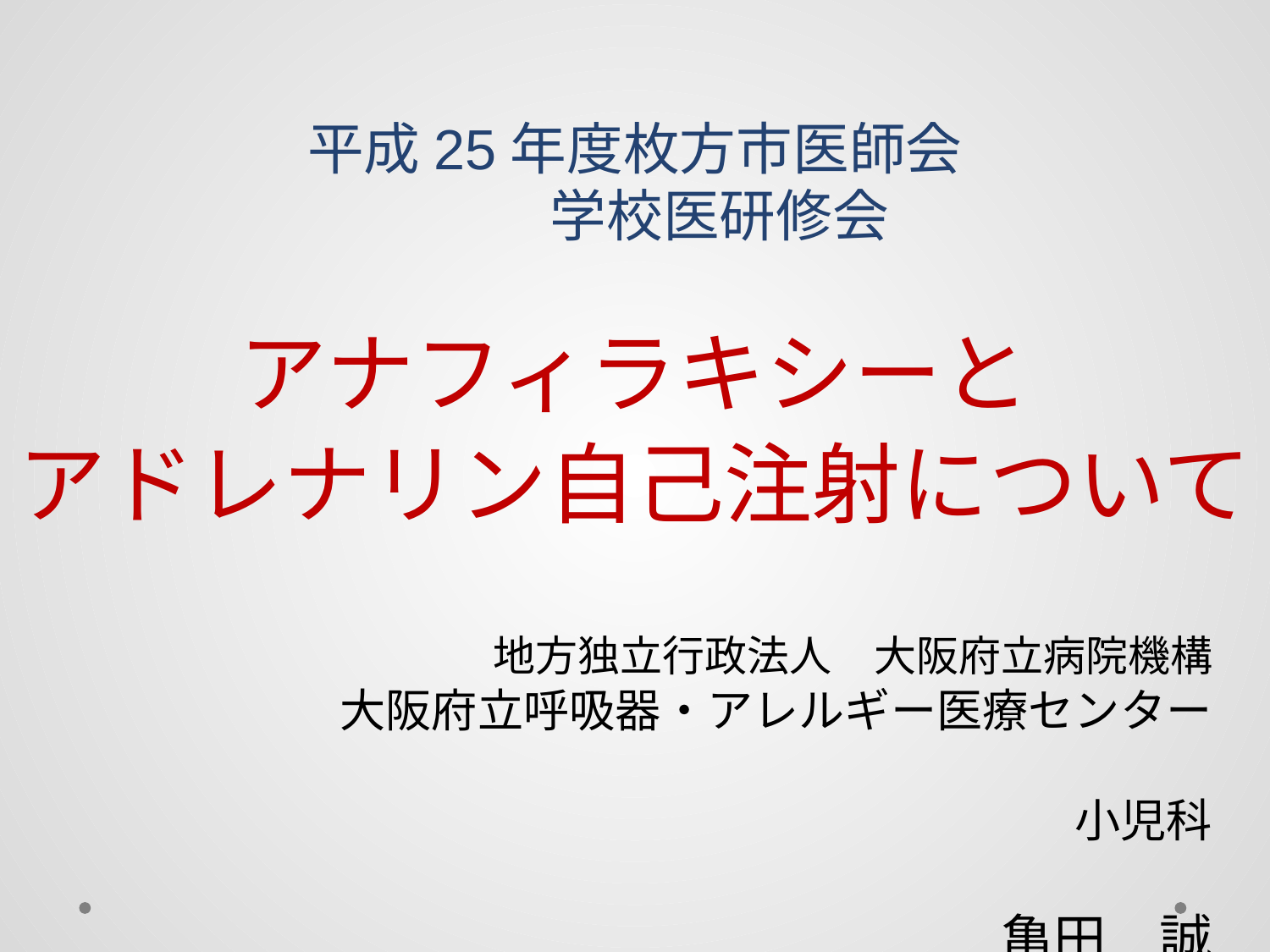

平成25年度枚方市医師会
　　　学校医研修会

アナフィラキシーと
アドレナリン自己注射について
     地方独立行政法人　大阪府立病院機構
大阪府立呼吸器・アレルギー医療センター
　　　　　　　　　　　　　　　　　　　　 　　小児科
　　　　　　　　　　　　　　　　　　　　 　亀田　誠
　　　　　　  （2013.7.17.　枚方市）